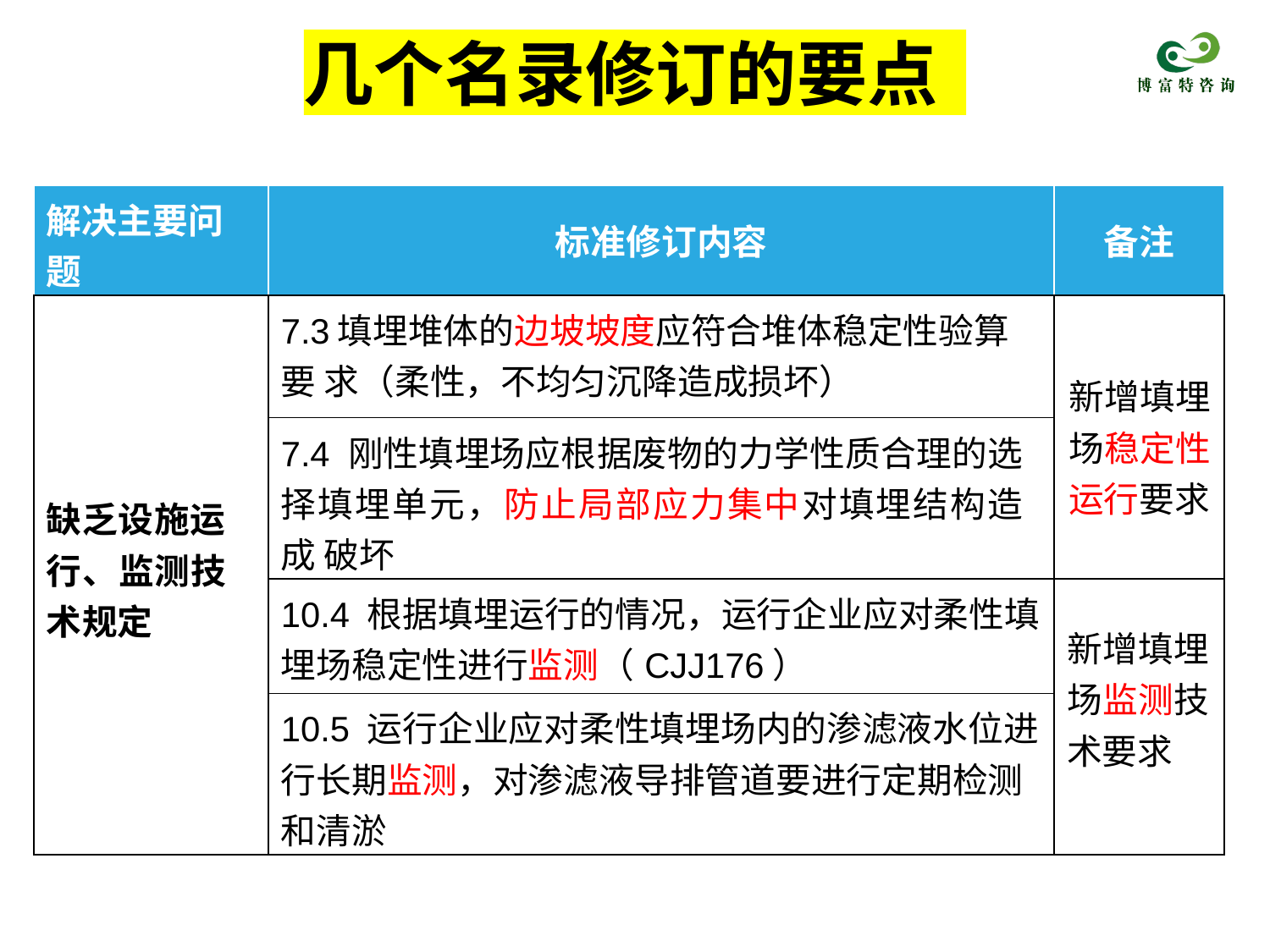

# 几个名录修订的要点
| 解决主要问 题 | 标准修订内容 | 备注 |
| --- | --- | --- |
| 缺乏设施运 行、监测技 术规定 | 7.3填埋堆体的边坡坡度应符合堆体稳定性验算要 求（柔性，不均匀沉降造成损坏） | 新增填埋 场稳定性 运行要求 |
|  | 7.4 刚性填埋场应根据废物的力学性质合理的选 择填埋单元，防止局部应力集中对填埋结构造成 破坏 |  |
|  | 10.4 根据填埋运行的情况，运行企业应对柔性填 埋场稳定性进行监测（CJJ176） | 新增填埋 场监测技 术要求 |
|  | 10.5 运行企业应对柔性填埋场内的渗滤液水位进 行长期监测，对渗滤液导排管道要进行定期检测 和清淤 |  |